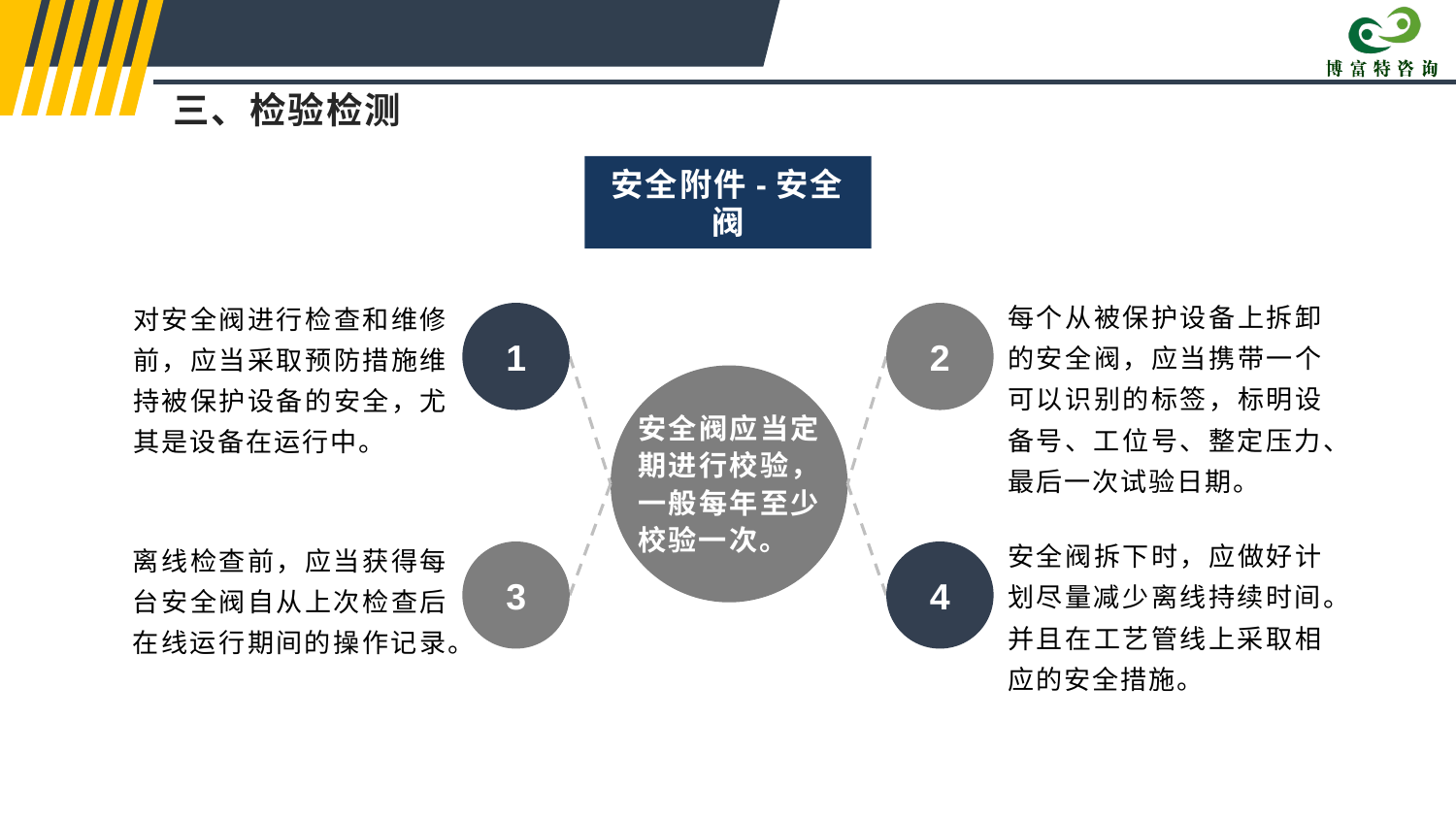

三、检验检测
安全附件-安全阀
每个从被保护设备上拆卸的安全阀，应当携带一个可以识别的标签，标明设备号、工位号、整定压力、最后一次试验日期。
对安全阀进行检查和维修前，应当采取预防措施维持被保护设备的安全，尤其是设备在运行中。
1
2

3
4
安全阀应当定期进行校验，一般每年至少校验一次。
安全阀拆下时，应做好计划尽量减少离线持续时间。并且在工艺管线上采取相应的安全措施。
离线检查前，应当获得每台安全阀自从上次检查后在线运行期间的操作记录。